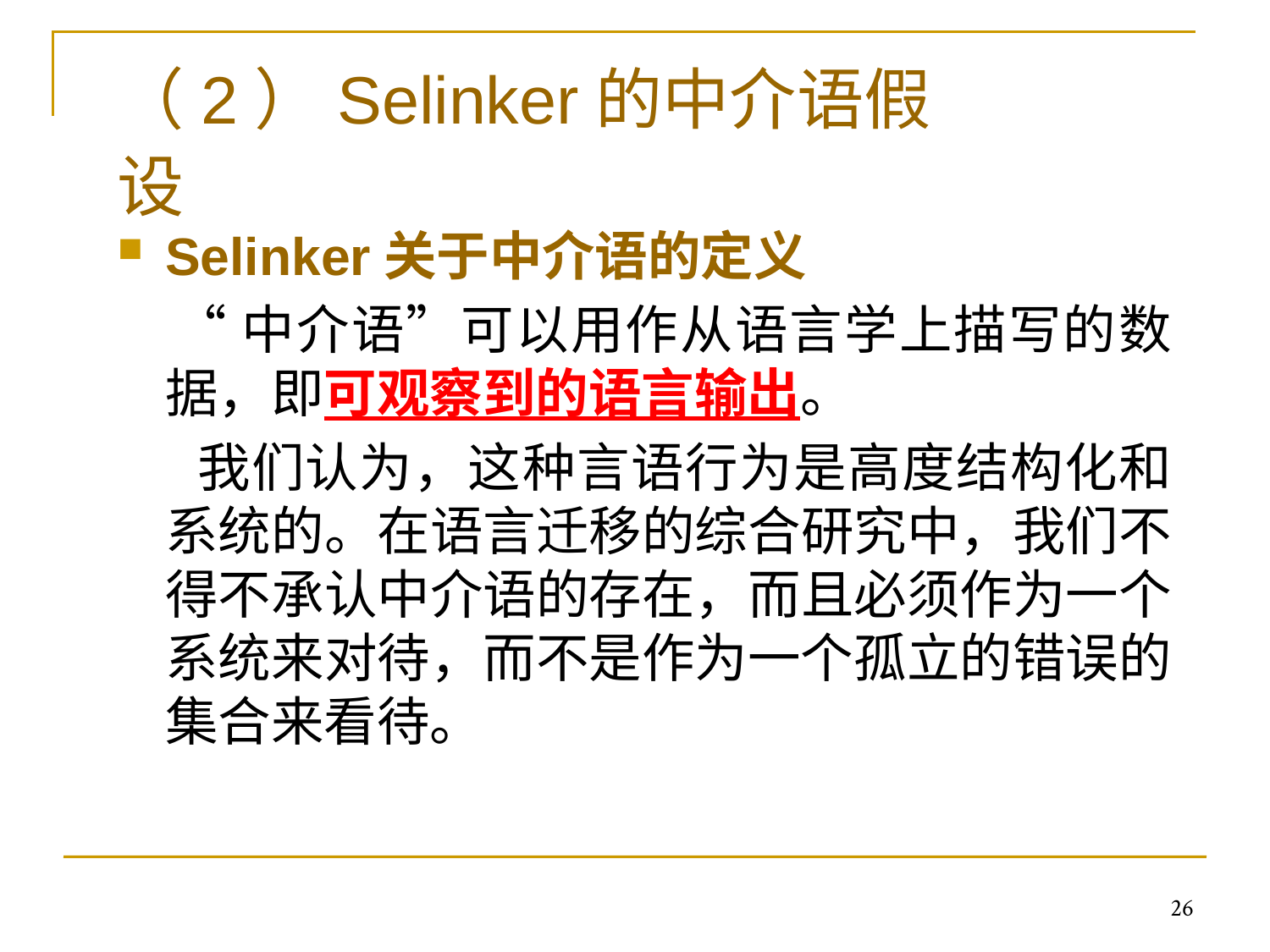

# （2）Selinker的中介语假设
Selinker关于中介语的定义
    “中介语”可以用作从语言学上描写的数据，即可观察到的语言输出。
     我们认为，这种言语行为是高度结构化和系统的。在语言迁移的综合研究中，我们不得不承认中介语的存在，而且必须作为一个系统来对待，而不是作为一个孤立的错误的集合来看待。
26